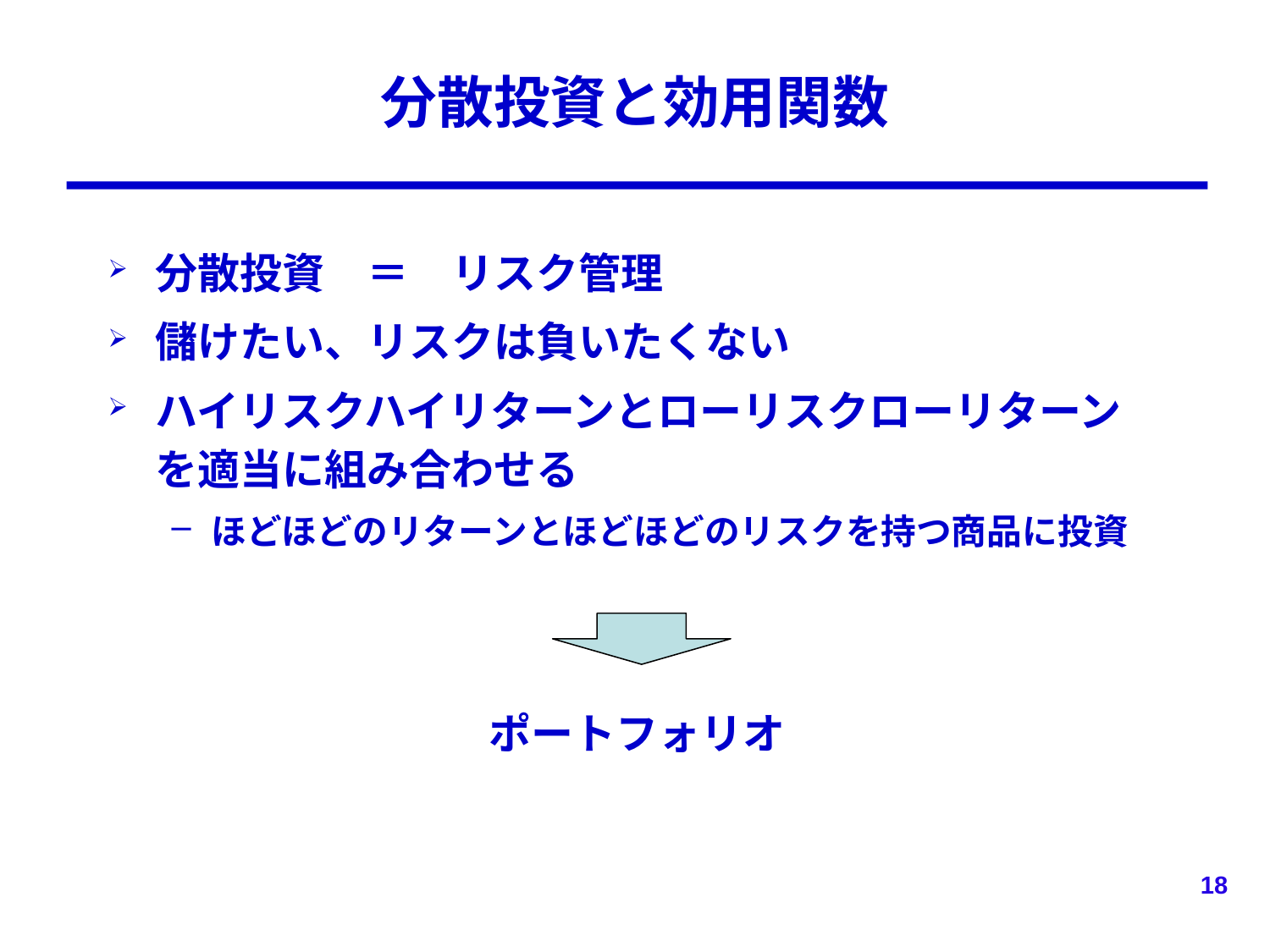

# 分散投資と効用関数
分散投資　＝　リスク管理
儲けたい、リスクは負いたくない
ハイリスクハイリターンとローリスクローリターンを適当に組み合わせる
ほどほどのリターンとほどほどのリスクを持つ商品に投資

　　　　　　　　　ポートフォリオ

18